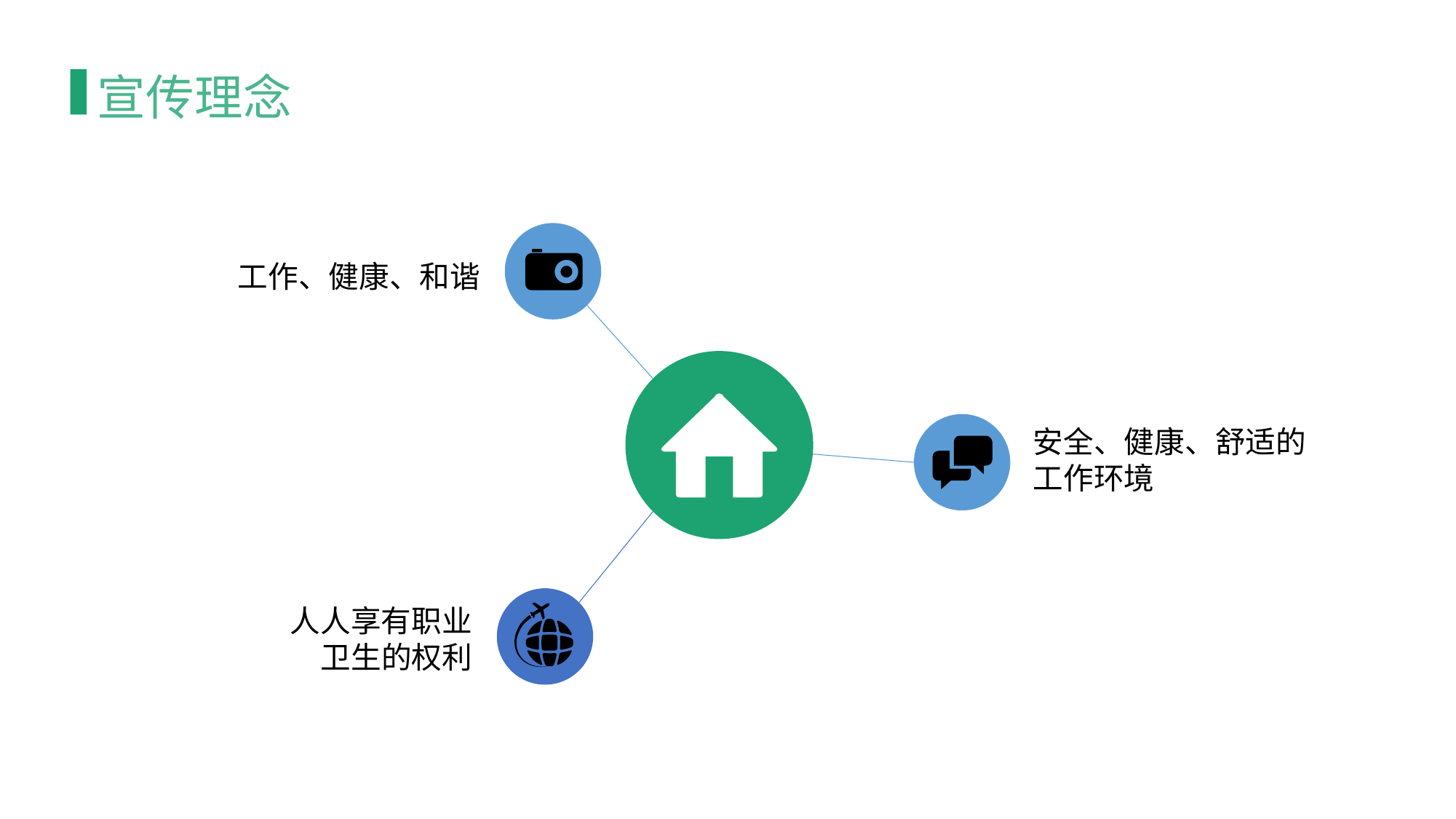

宣传理念

工作、健康、和谐

安全、健康、舒适的工作环境

人人享有职业卫生的权利